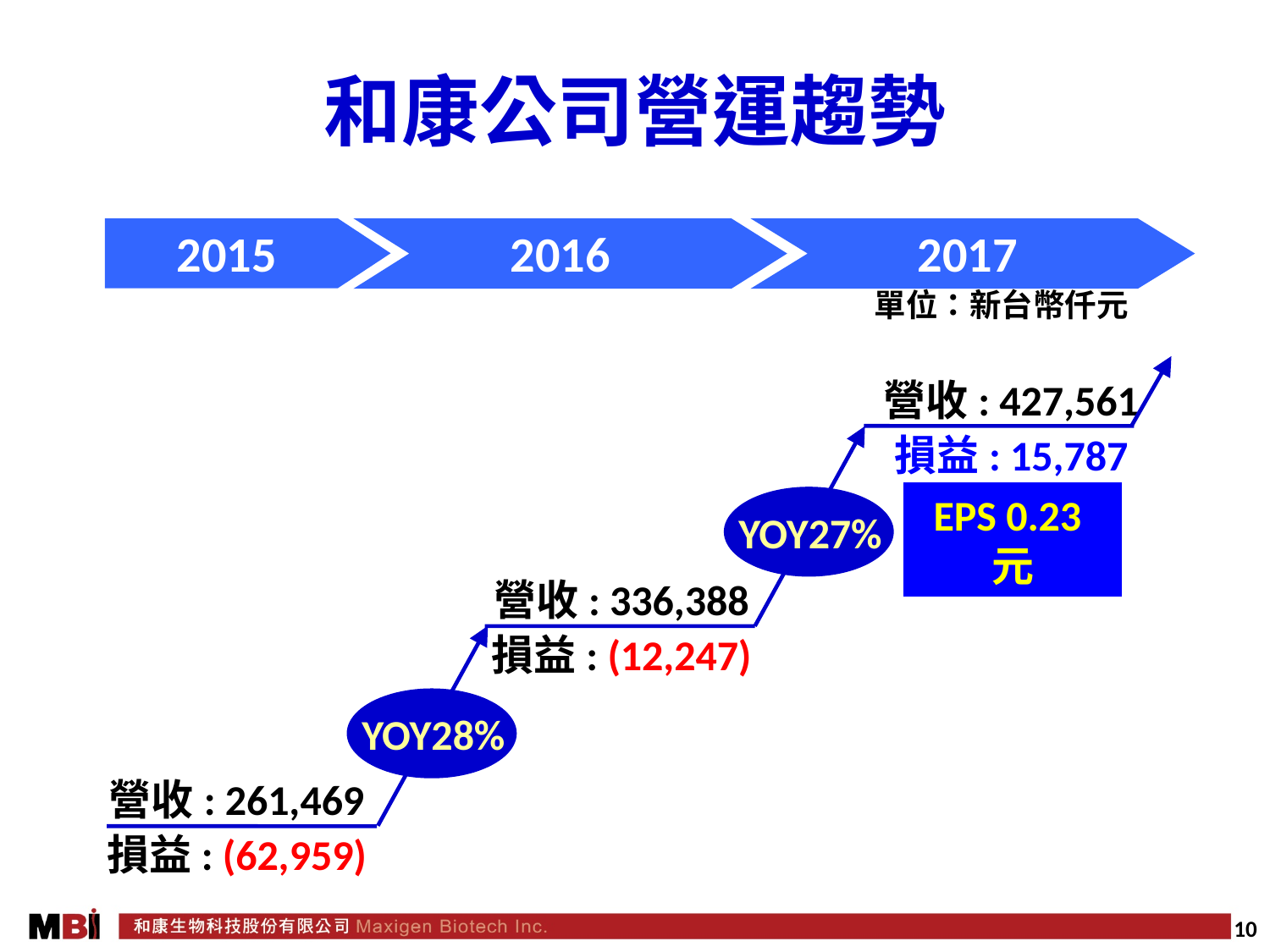

和康公司營運趨勢
2015
2017
2016

單位：新台幣仟元

營收: 427,561
損益: 15,787

EPS 0.23元

YOY27%
營收: 336,388
損益: (12,247)

YOY28%
營收: 261,469
損益: (62,959)

10